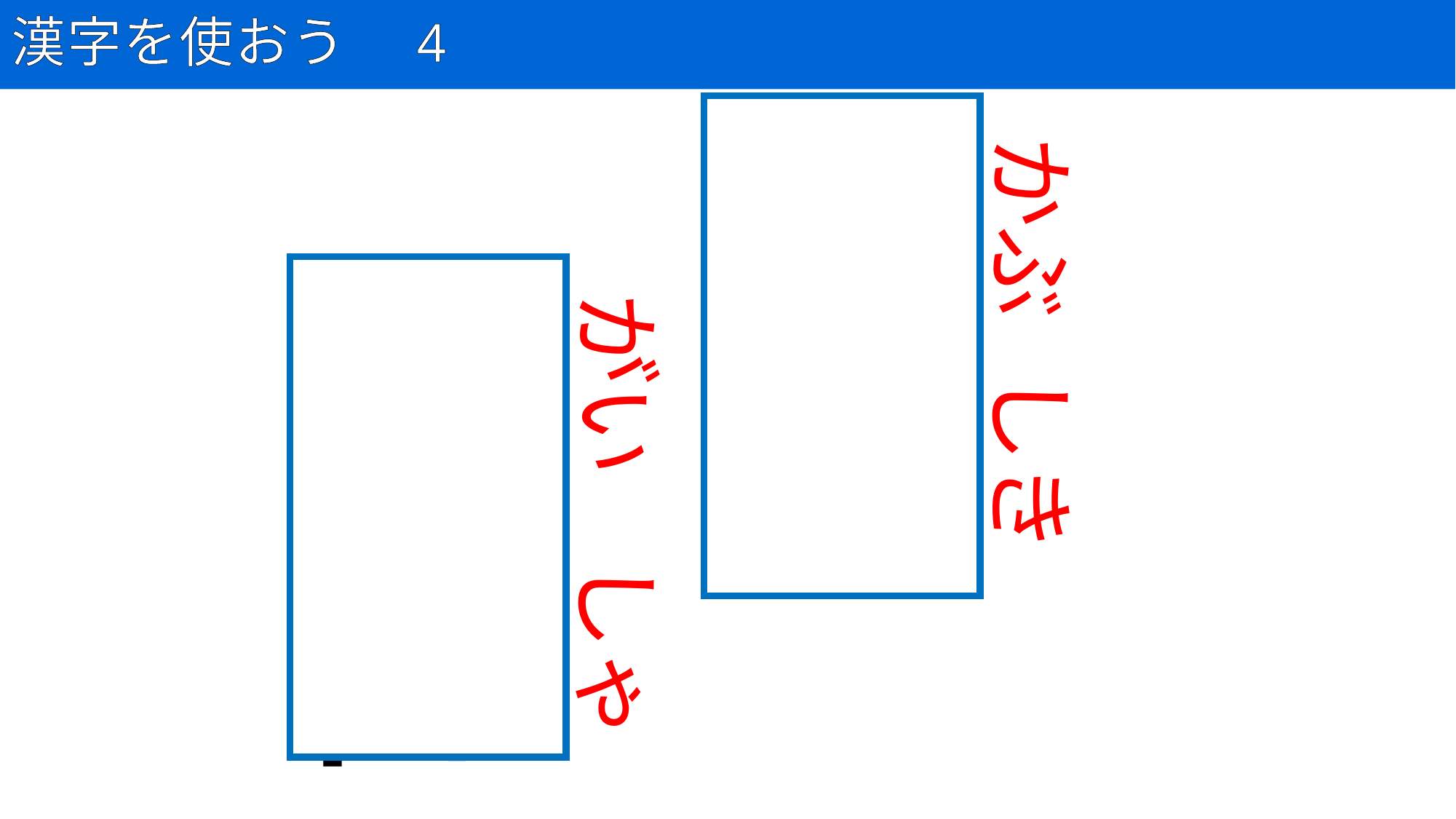

# 漢字を使おう　4
104
株式

かぶ
会社

がい
しき
しゃ